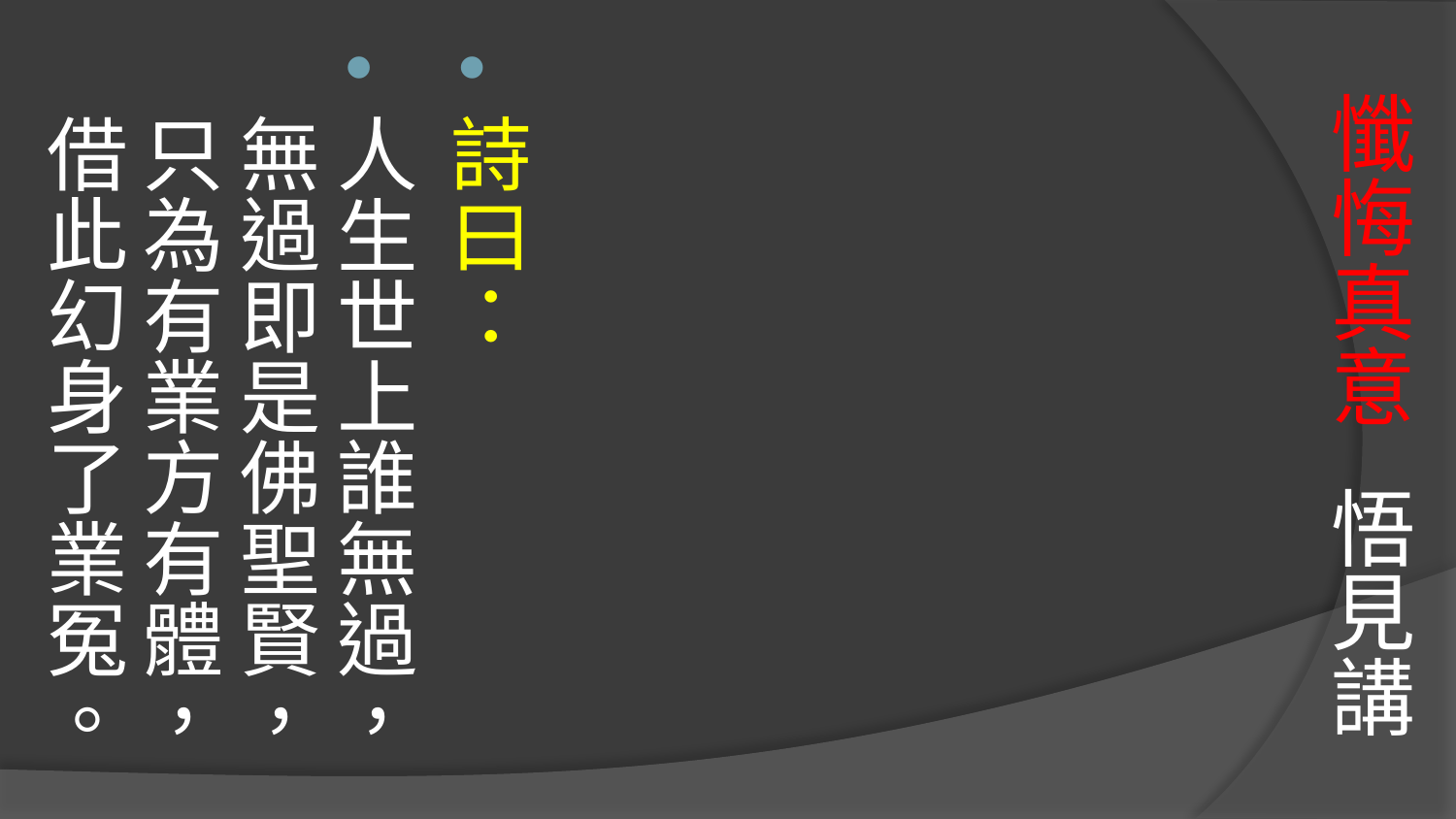

詩曰：
人生世上誰無過，
無過即是佛聖賢，
只為有業方有體，
借此幻身了業冤。
# 懺悔真意   悟見講